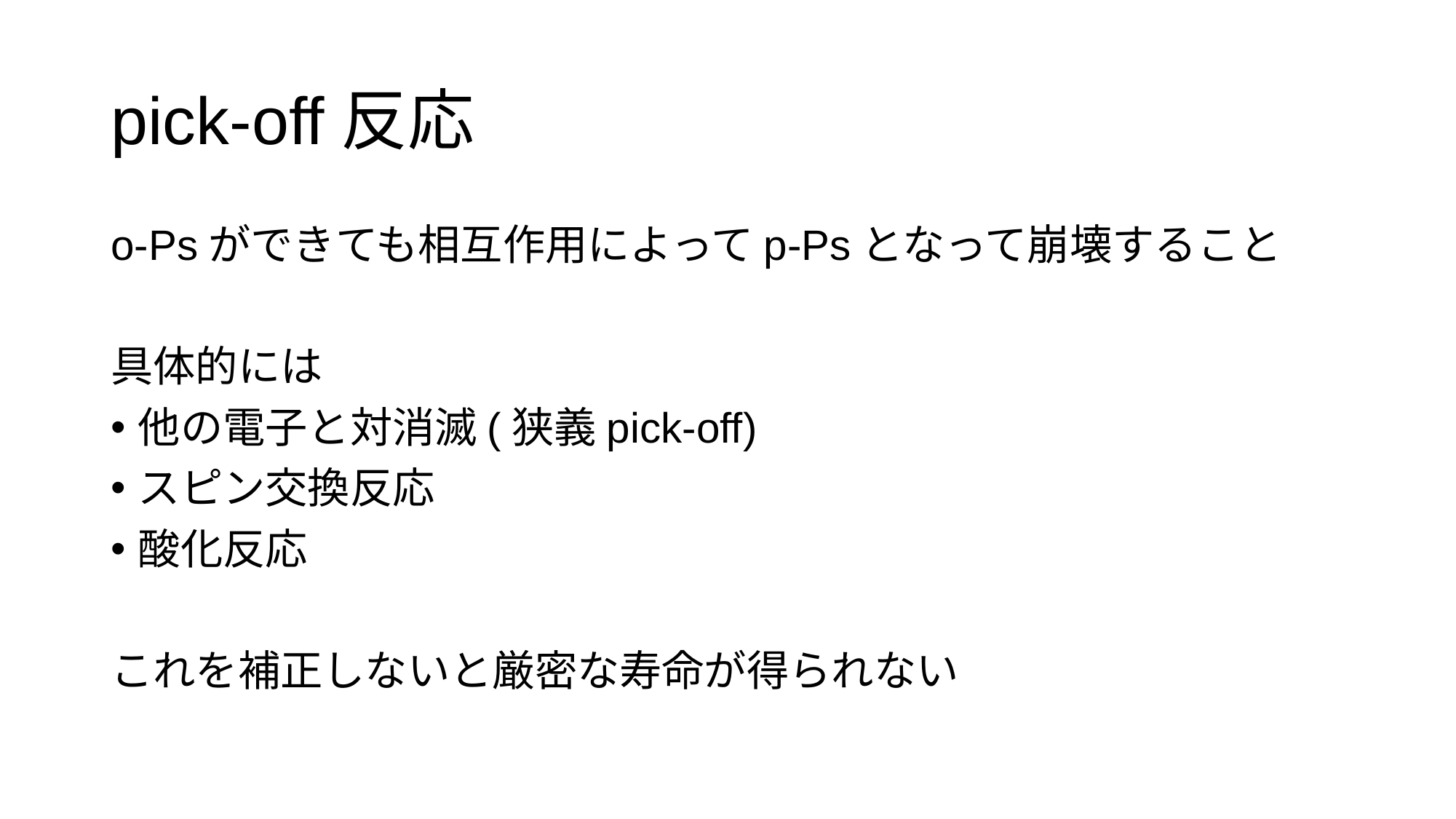

# pick-off反応
o-Psができても相互作用によってp-Psとなって崩壊すること

具体的には
他の電子と対消滅(狭義pick-off)
スピン交換反応
酸化反応

これを補正しないと厳密な寿命が得られない